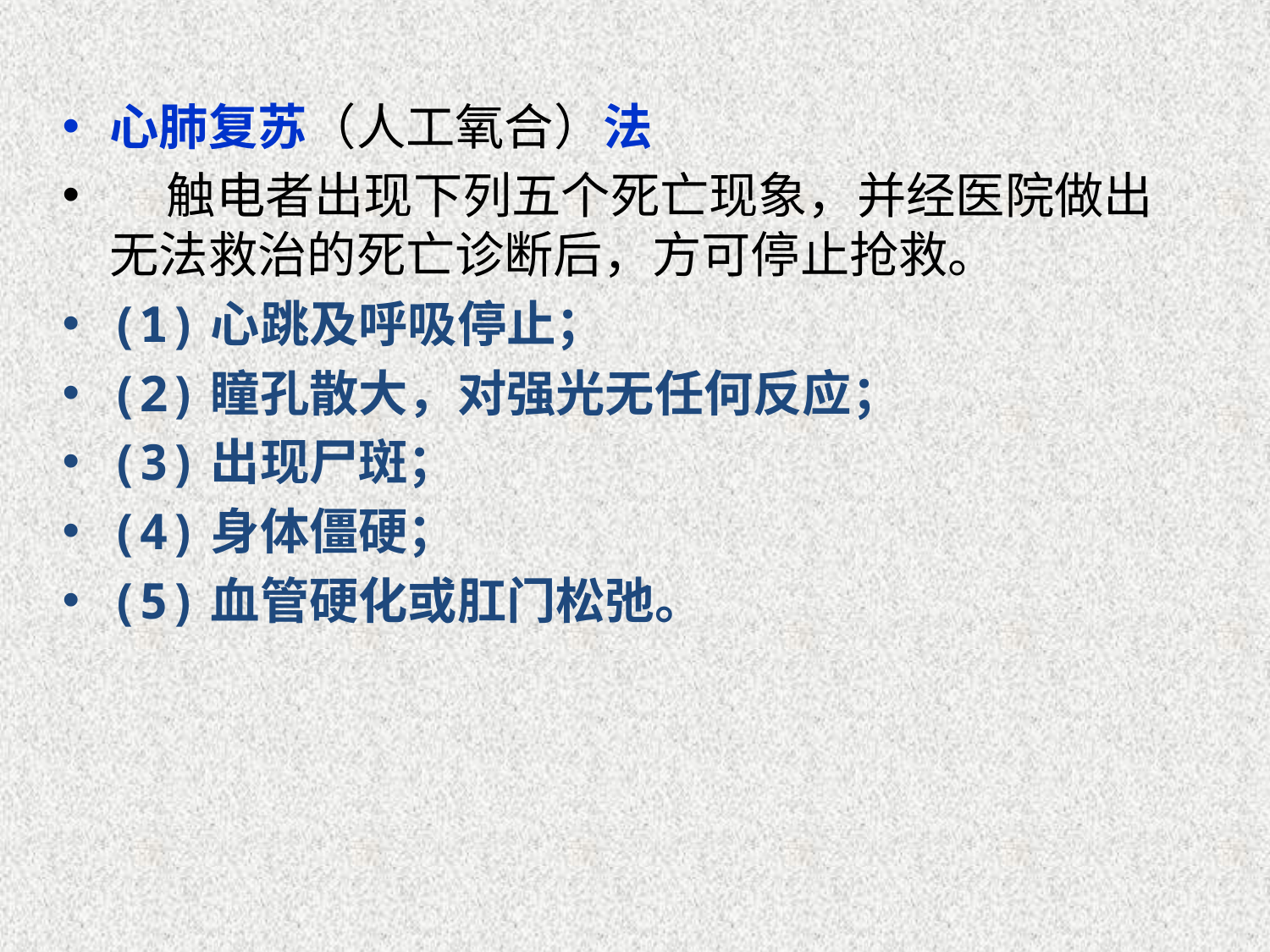

心肺复苏（人工氧合）法
    触电者出现下列五个死亡现象，并经医院做出无法救治的死亡诊断后，方可停止抢救。
(1)心跳及呼吸停止；
(2)瞳孔散大，对强光无任何反应；
(3)出现尸斑；
(4)身体僵硬；
(5)血管硬化或肛门松弛。